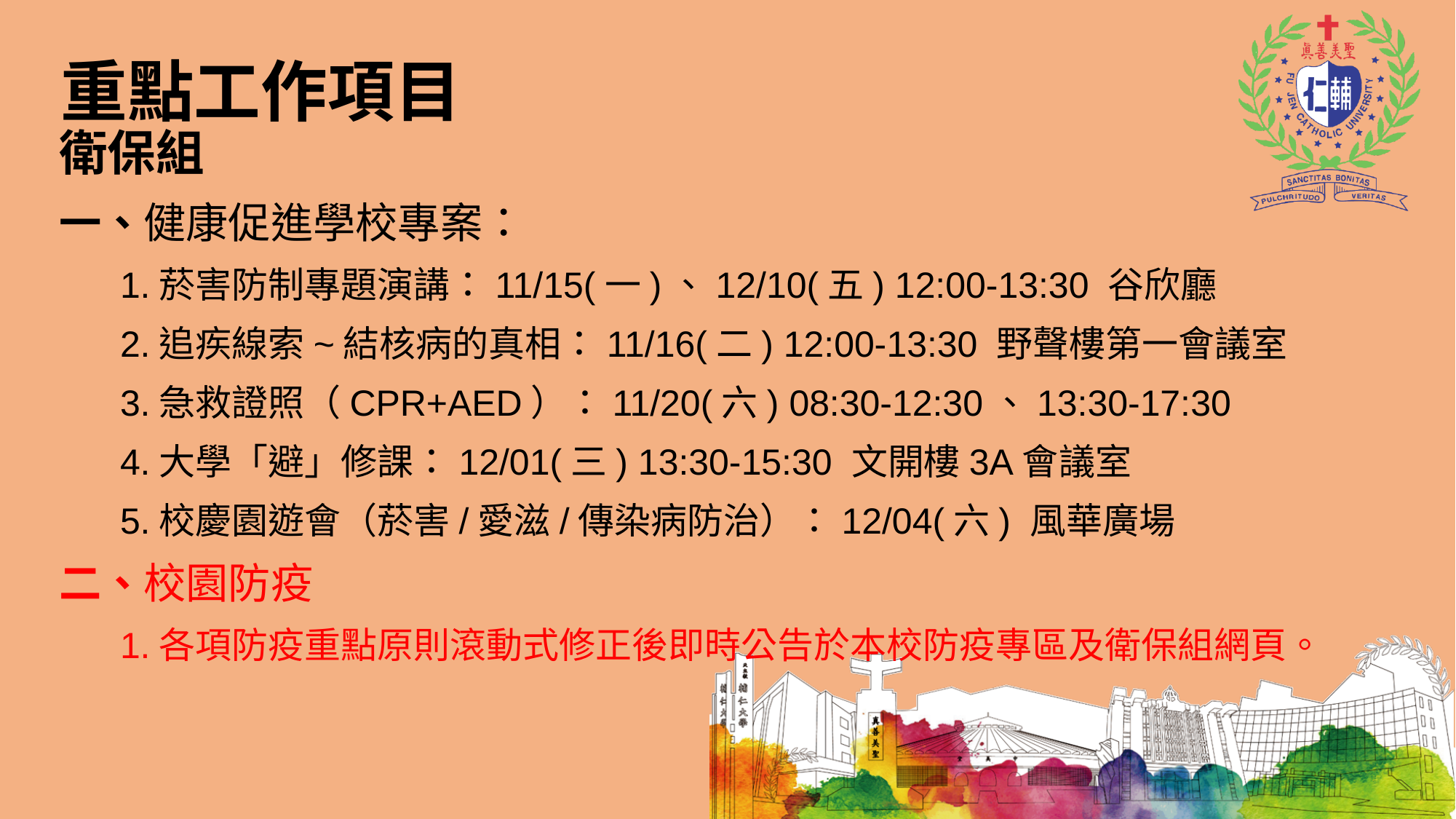

重點工作項目
衛保組
一、健康促進學校專案：
      1.菸害防制專題演講：11/15(一)、12/10(五) 12:00-13:30 谷欣廳
      2.追疾線索~結核病的真相：11/16(二) 12:00-13:30 野聲樓第一會議室
      3.急救證照（CPR+AED）：11/20(六) 08:30-12:30、13:30-17:30
      4.大學「避」修課：12/01(三) 13:30-15:30 文開樓3A會議室
      5.校慶園遊會（菸害/愛滋/傳染病防治）：12/04(六) 風華廣場
二、校園防疫
      1.各項防疫重點原則滾動式修正後即時公告於本校防疫專區及衛保組網頁。